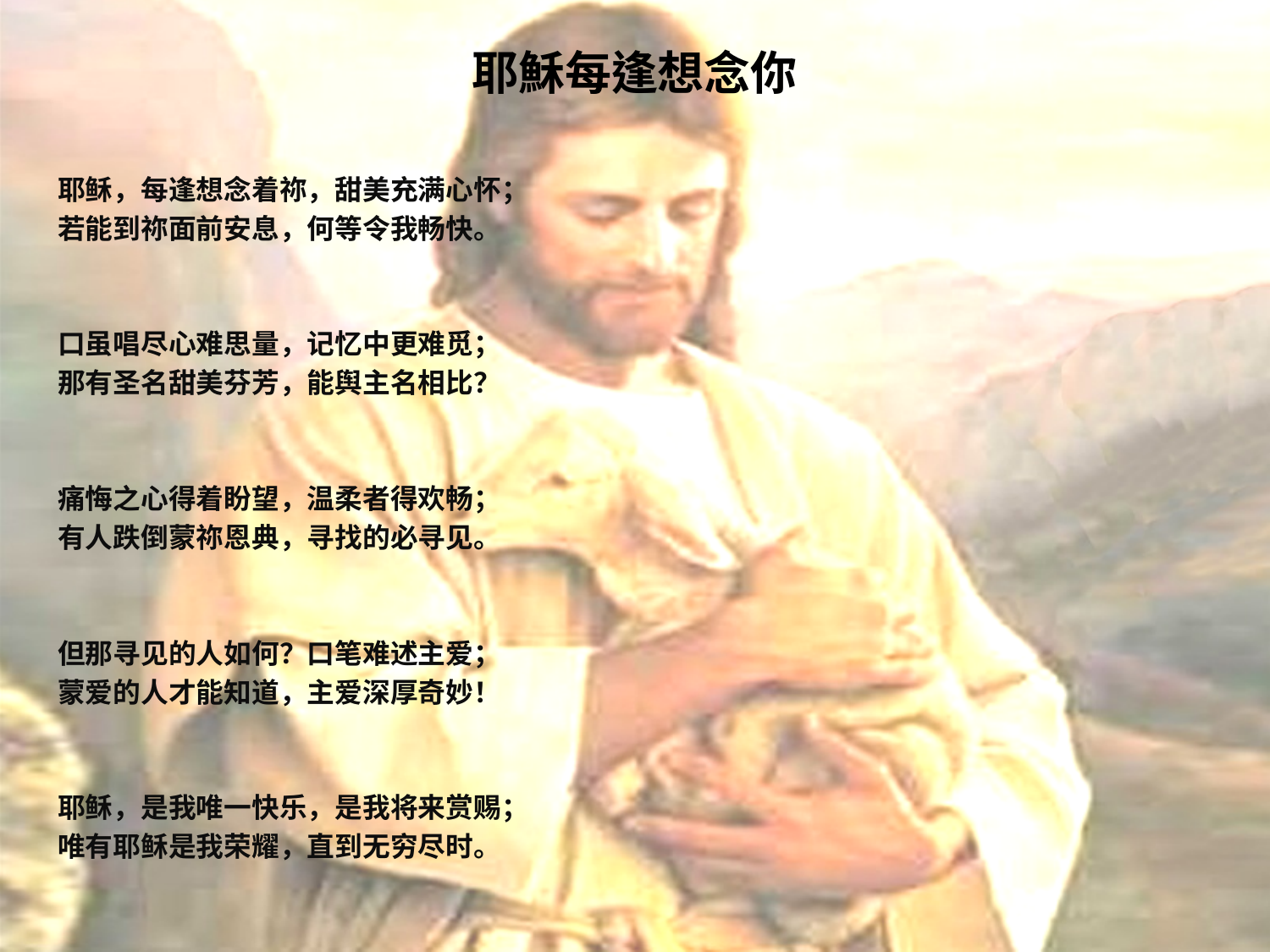

# 耶穌每逢想念你
耶稣，每逢想念着祢，甜美充满心怀；
若能到祢面前安息，何等令我畅快。

口虽唱尽心难思量，记忆中更难觅；
那有圣名甜美芬芳，能舆主名相比？

痛悔之心得着盼望，温柔者得欢畅；
有人跌倒蒙祢恩典，寻找的必寻见。

但那寻见的人如何？口笔难述主爱；
蒙爱的人才能知道，主爱深厚奇妙！

耶稣，是我唯一快乐，是我将来赏赐；
唯有耶稣是我荣耀，直到无穷尽时。